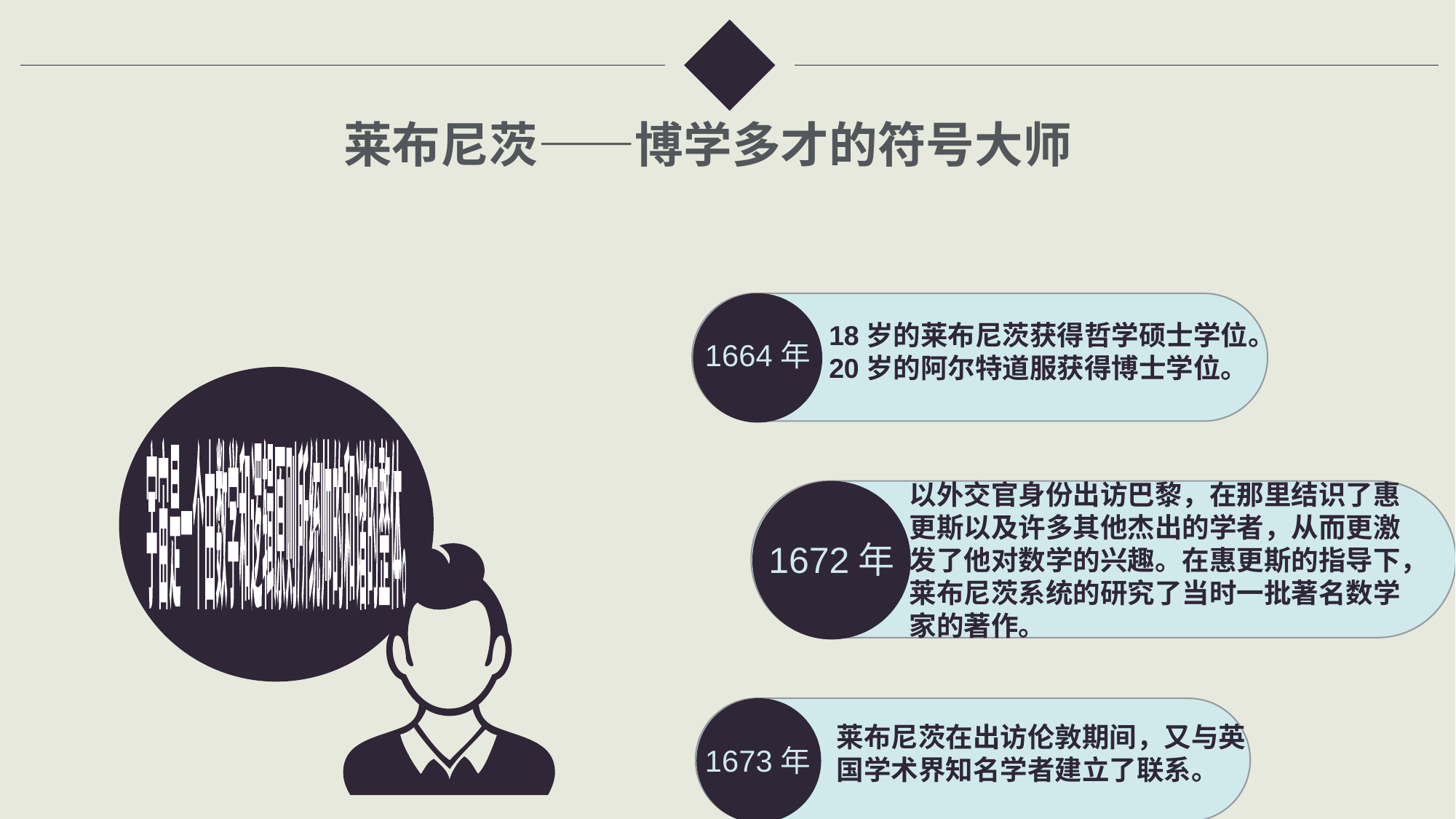

莱布尼茨——博学多才的符号大师

18岁的莱布尼茨获得哲学硕士学位。
20岁的阿尔特道服获得博士学位。

1664年

宇宙是一个由数学和逻辑原则所统帅的和谐的整体。
以外交官身份出访巴黎，在那里结识了惠更斯以及许多其他杰出的学者，从而更激发了他对数学的兴趣。在惠更斯的指导下，莱布尼茨系统的研究了当时一批著名数学家的著作。

1672年

1673年
莱布尼茨在出访伦敦期间，又与英国学术界知名学者建立了联系。